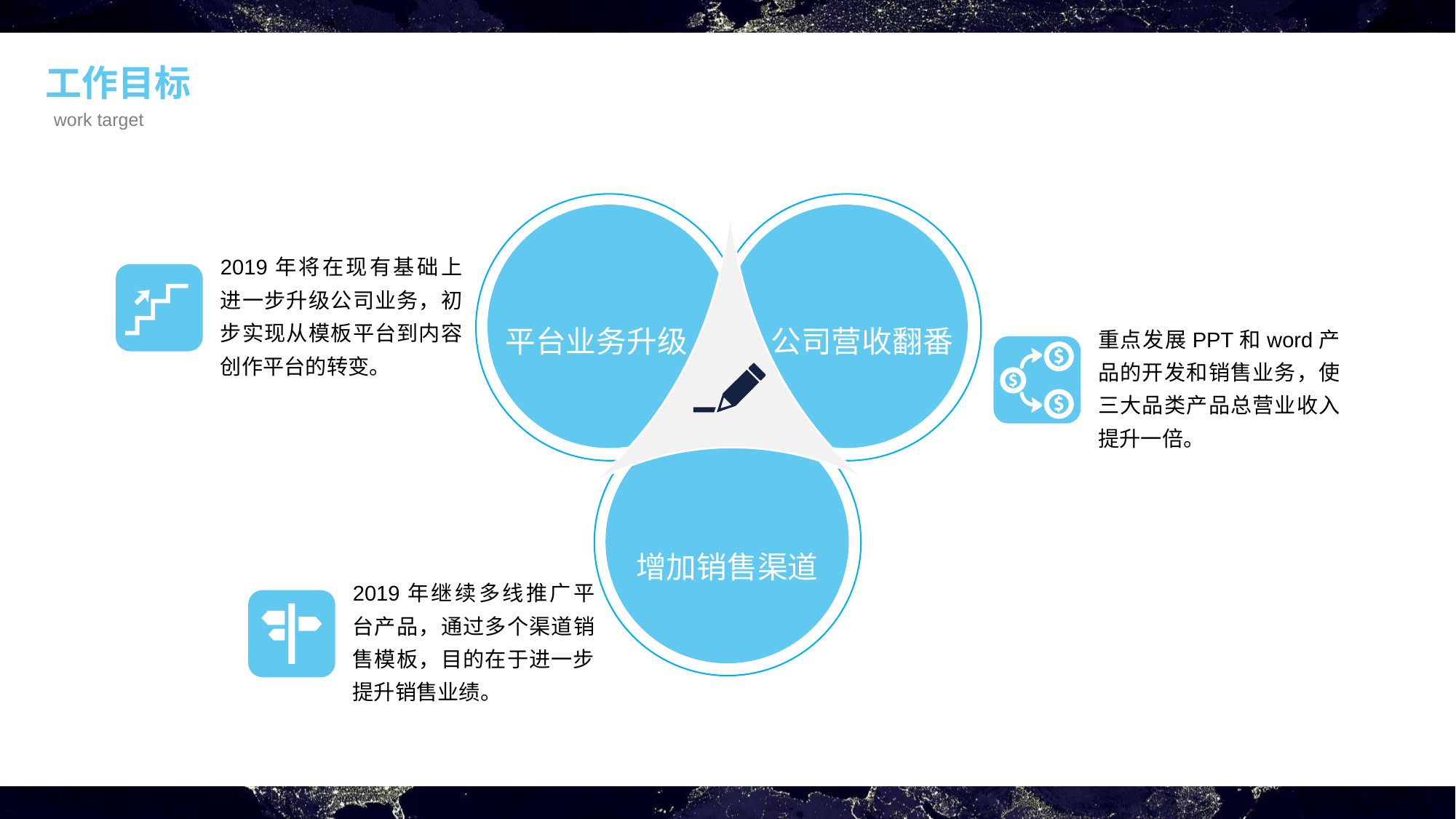

工作目标
work target

2019年将在现有基础上进一步升级公司业务，初步实现从模板平台到内容创作平台的转变。

平台业务升级
公司营收翻番
重点发展PPT和word产品的开发和销售业务，使三大品类产品总营业收入提升一倍。

增加销售渠道
2019年继续多线推广平台产品，通过多个渠道销售模板，目的在于进一步提升销售业绩。